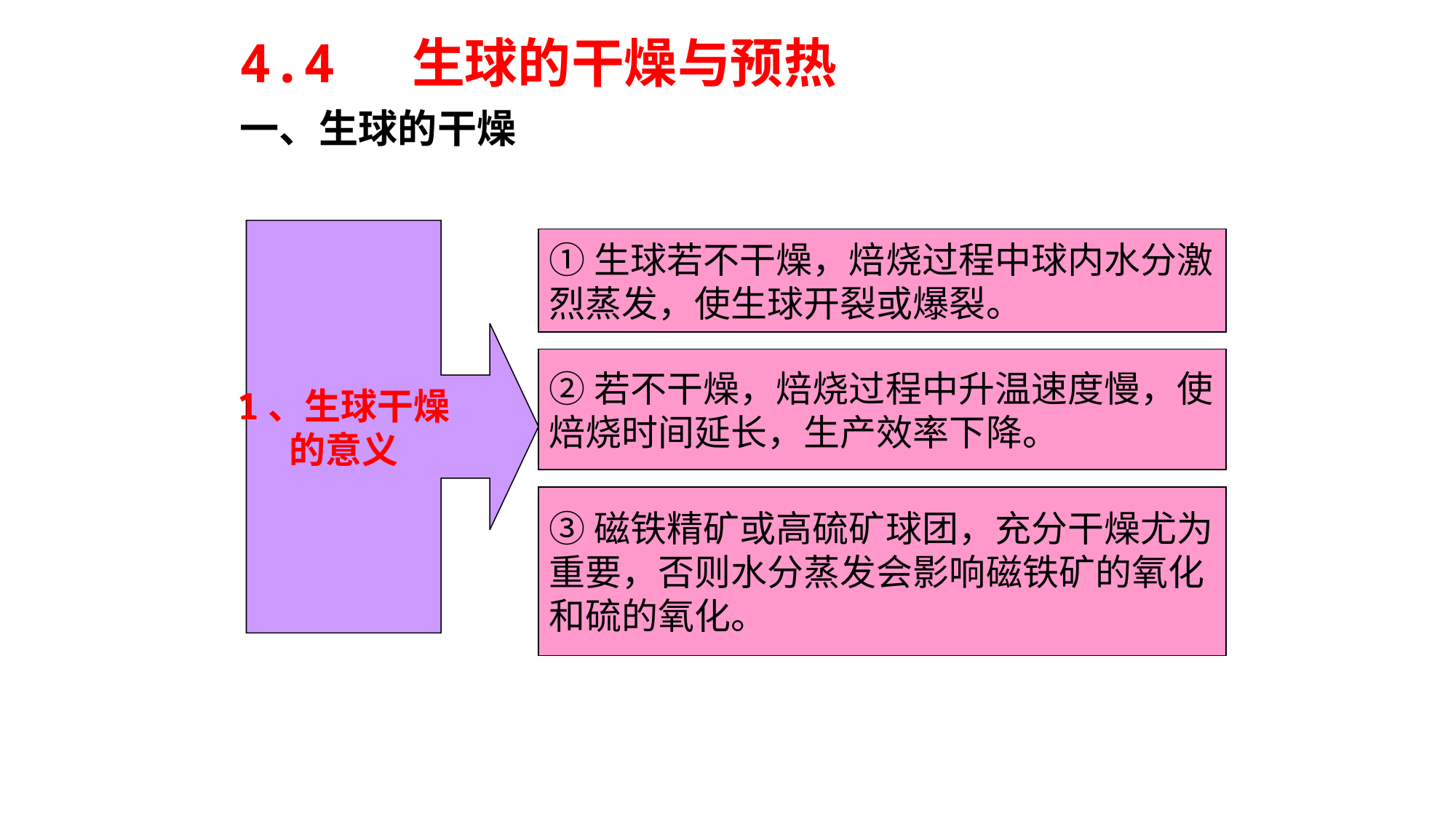

4.4  生球的干燥与预热
一、生球的干燥
1、生球干燥
的意义
①生球若不干燥，焙烧过程中球内水分激
烈蒸发，使生球开裂或爆裂。
②若不干燥，焙烧过程中升温速度慢，使
焙烧时间延长，生产效率下降。
③磁铁精矿或高硫矿球团，充分干燥尤为
重要，否则水分蒸发会影响磁铁矿的氧化
和硫的氧化。
28